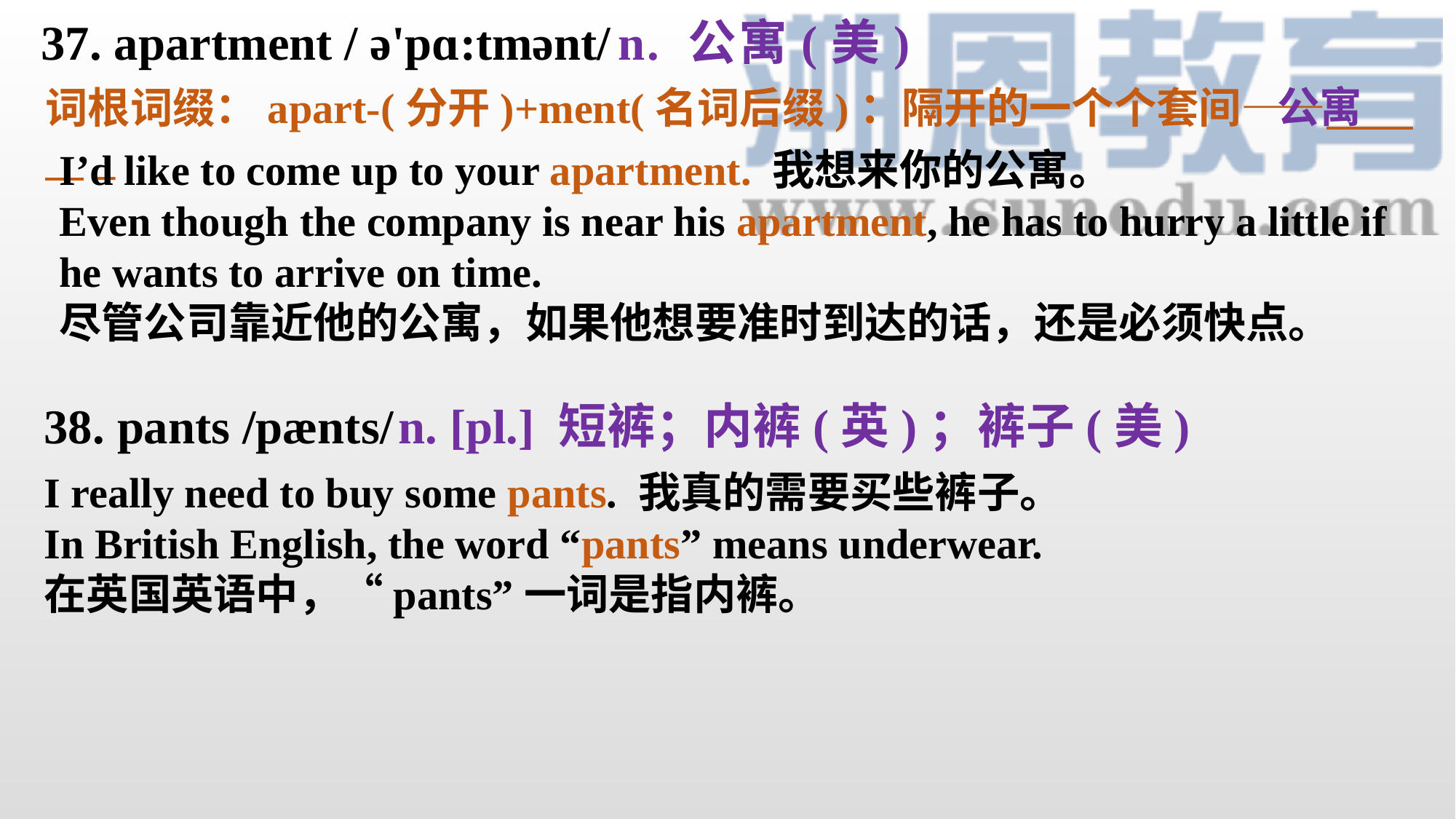

37. apartment / ə'pɑ:tmənt/
n. 公寓(美)
公寓
词根词缀：apart-(分开)+ment(名词后缀)：隔开的一个个套间——              _
I’d like to come up to your apartment. 我想来你的公寓。
Even though the company is near his apartment, he has to hurry a little if he wants to arrive on time.
尽管公司靠近他的公寓，如果他想要准时到达的话，还是必须快点。
38. pants /pænts/
n. [pl.] 短裤；内裤(英)；裤子(美)
I really need to buy some pants. 我真的需要买些裤子。
In British English, the word “pants” means underwear.
在英国英语中，“pants”一词是指内裤。